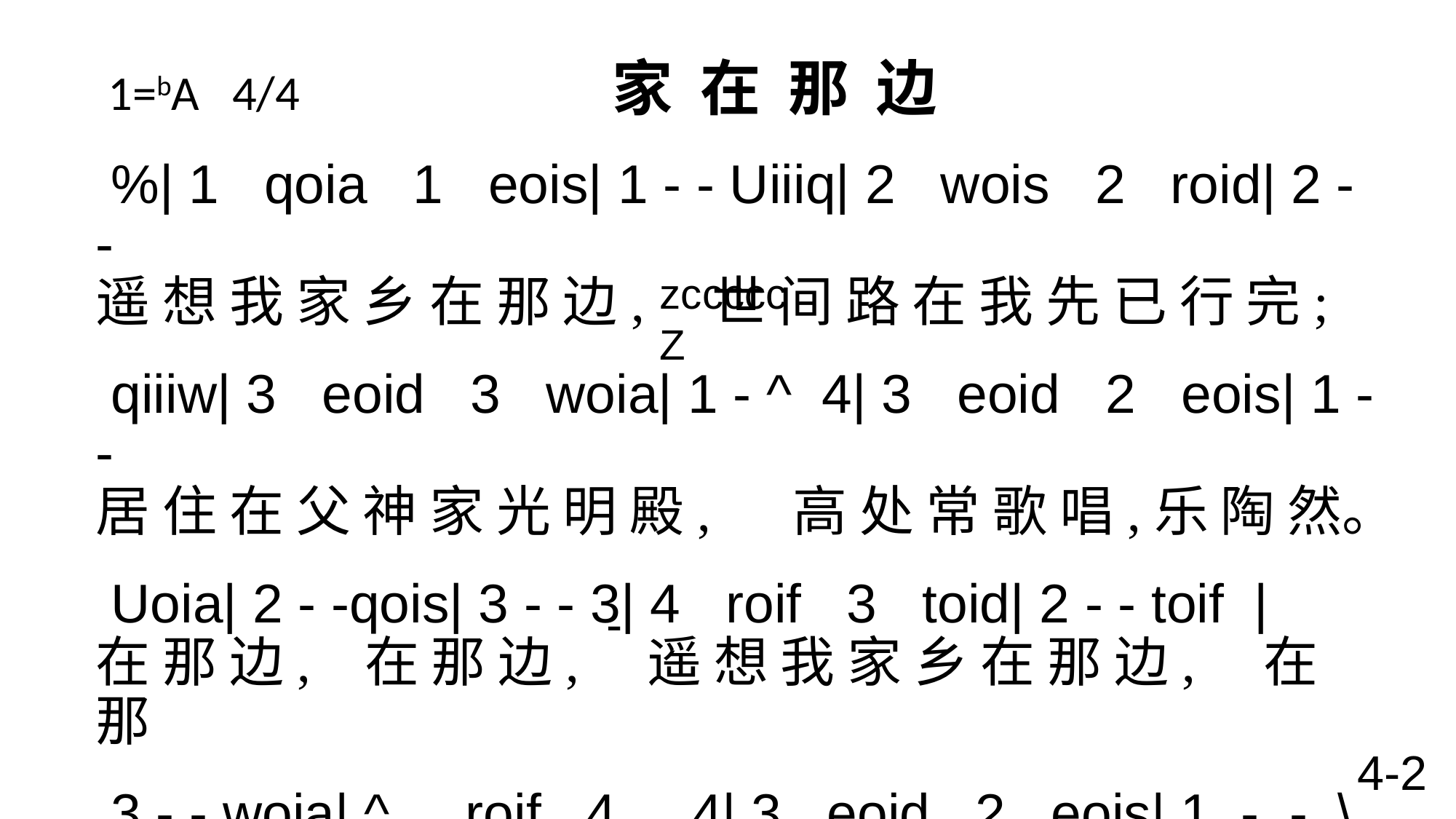

1=bA   4/4                     家  在  那  边
 %| 1   qoia   1   eois| 1 - - Uiiiq| 2   wois   2   roid| 2 - -
遥 想 我 家 乡 在 那 边,    世 间 路 在 我 先 已 行 完;
 qiiiw| 3   eoid   3   woia| 1 - ^  4| 3   eoid   2   eois| 1 - -
居 住 在 父 神 家 光 明 殿,     高 处 常 歌 唱,乐 陶 然。
 Uoia| 2 - -qois| 3 - - 3| 4   roif   3   toid| 2 - - toif  |
在 那 边,   在 那 边,    遥 想 我 家 乡 在 那 边,    在 那
 3 - - woia| ^     roif   4     4| 3   eoid   2   eois| 1  -  -  \
边,    在 那 边,  在 那 边,  遥 想 我 家 乡 在 那 边。
zcccccZ
-
4-2